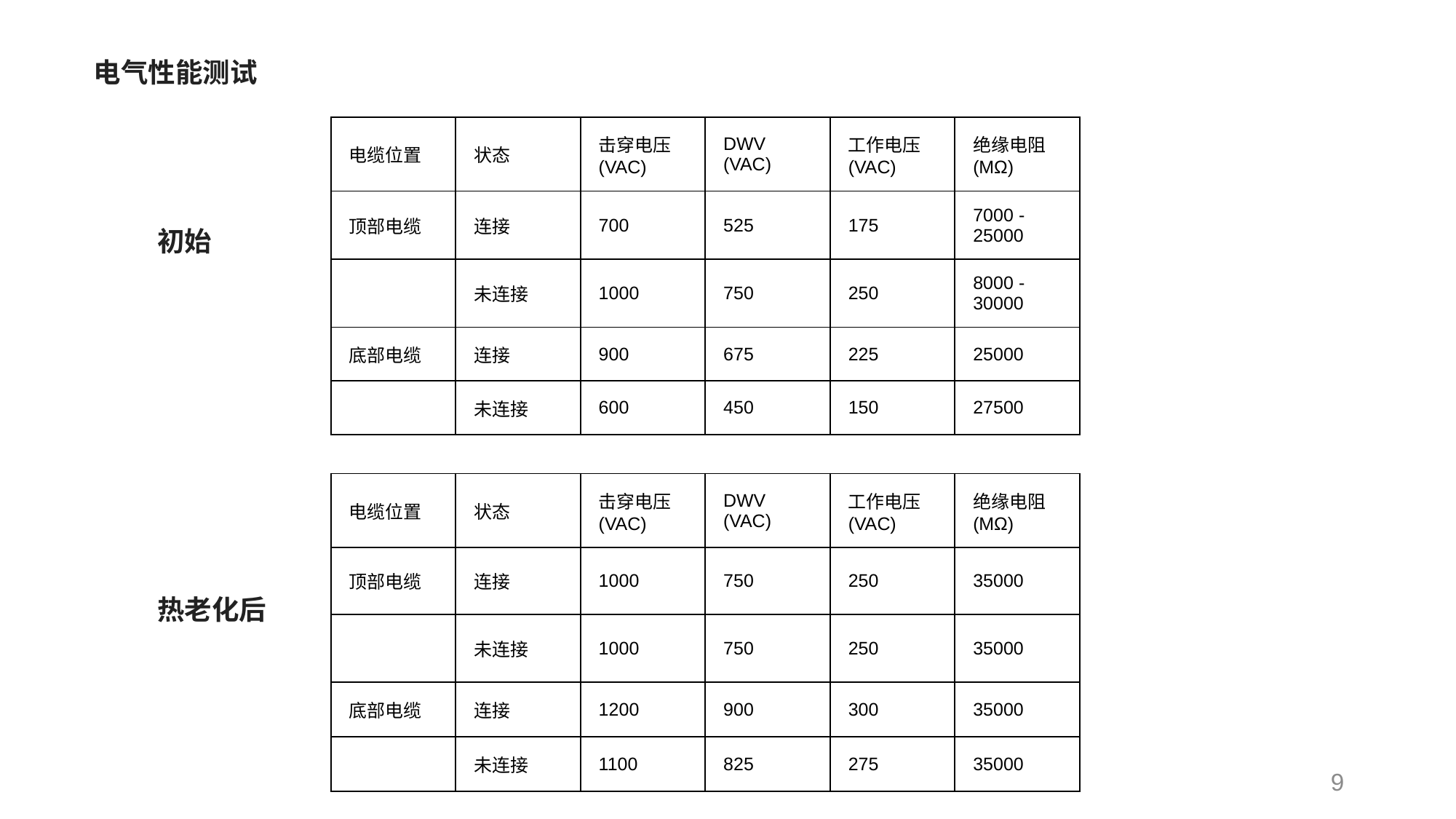

电气性能测试
| 电缆位置 | 状态 | 击穿电压 (VAC) | DWV (VAC) | 工作电压 (VAC) | 绝缘电阻 (MΩ) |
| --- | --- | --- | --- | --- | --- |
| 顶部电缆 | 连接 | 700 | 525 | 175 | 7000 - 25000 |
|  | 未连接 | 1000 | 750 | 250 | 8000 - 30000 |
| 底部电缆 | 连接 | 900 | 675 | 225 | 25000 |
|  | 未连接 | 600 | 450 | 150 | 27500 |
初始
| 电缆位置 | 状态 | 击穿电压 (VAC) | DWV (VAC) | 工作电压 (VAC) | 绝缘电阻 (MΩ) |
| --- | --- | --- | --- | --- | --- |
| 顶部电缆 | 连接 | 1000 | 750 | 250 | 35000 |
|  | 未连接 | 1000 | 750 | 250 | 35000 |
| 底部电缆 | 连接 | 1200 | 900 | 300 | 35000 |
|  | 未连接 | 1100 | 825 | 275 | 35000 |
热老化后
9